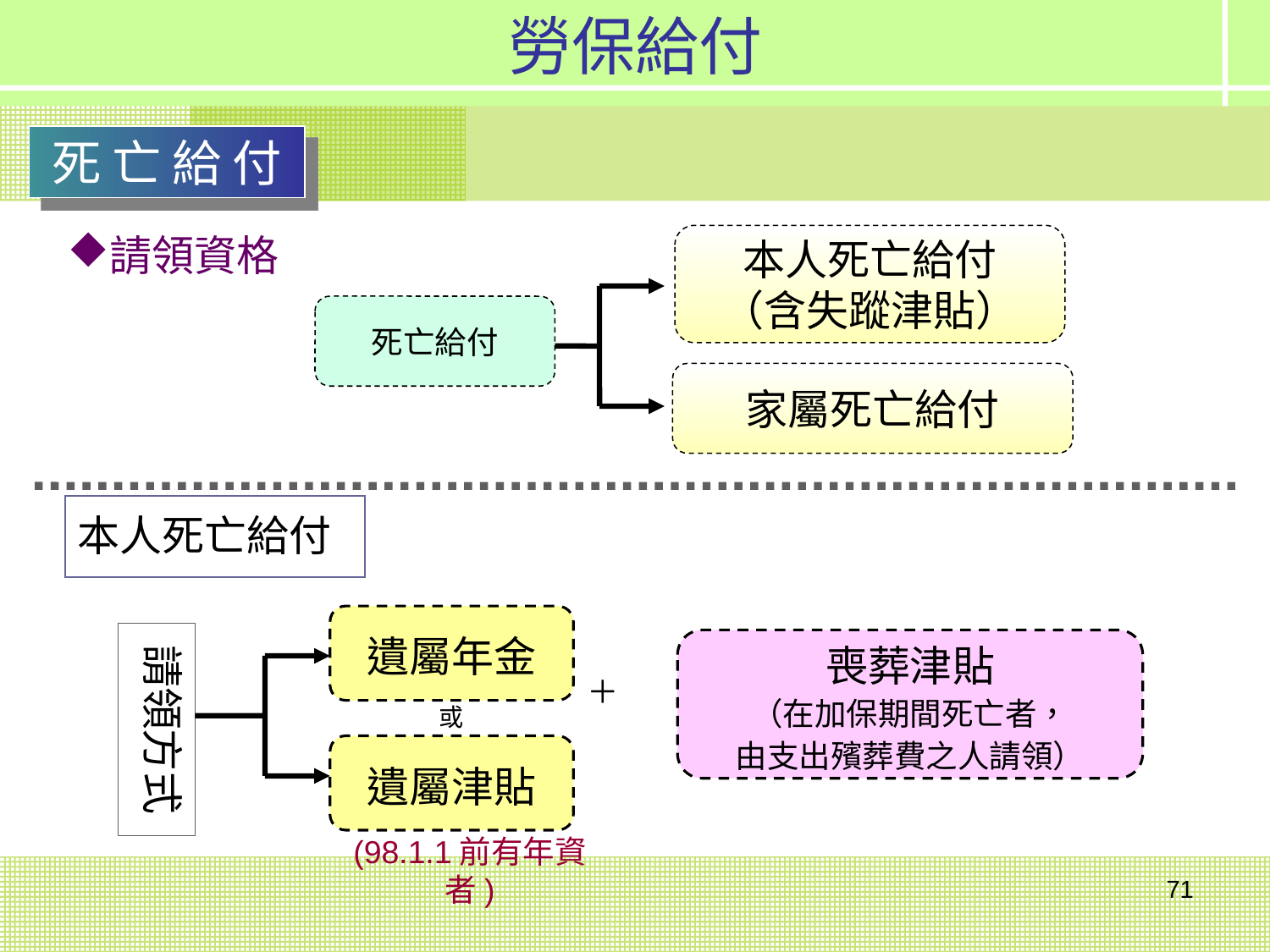

勞保給付

死 亡 給 付
請領資格
本人死亡給付
（含失蹤津貼）

死亡給付

家屬死亡給付

本人死亡給付
遺屬年金
請領方式
喪葬津貼
（在加保期間死亡者，
由支出殯葬費之人請領）

＋
或

遺屬津貼

(98.1.1前有年資者)
71